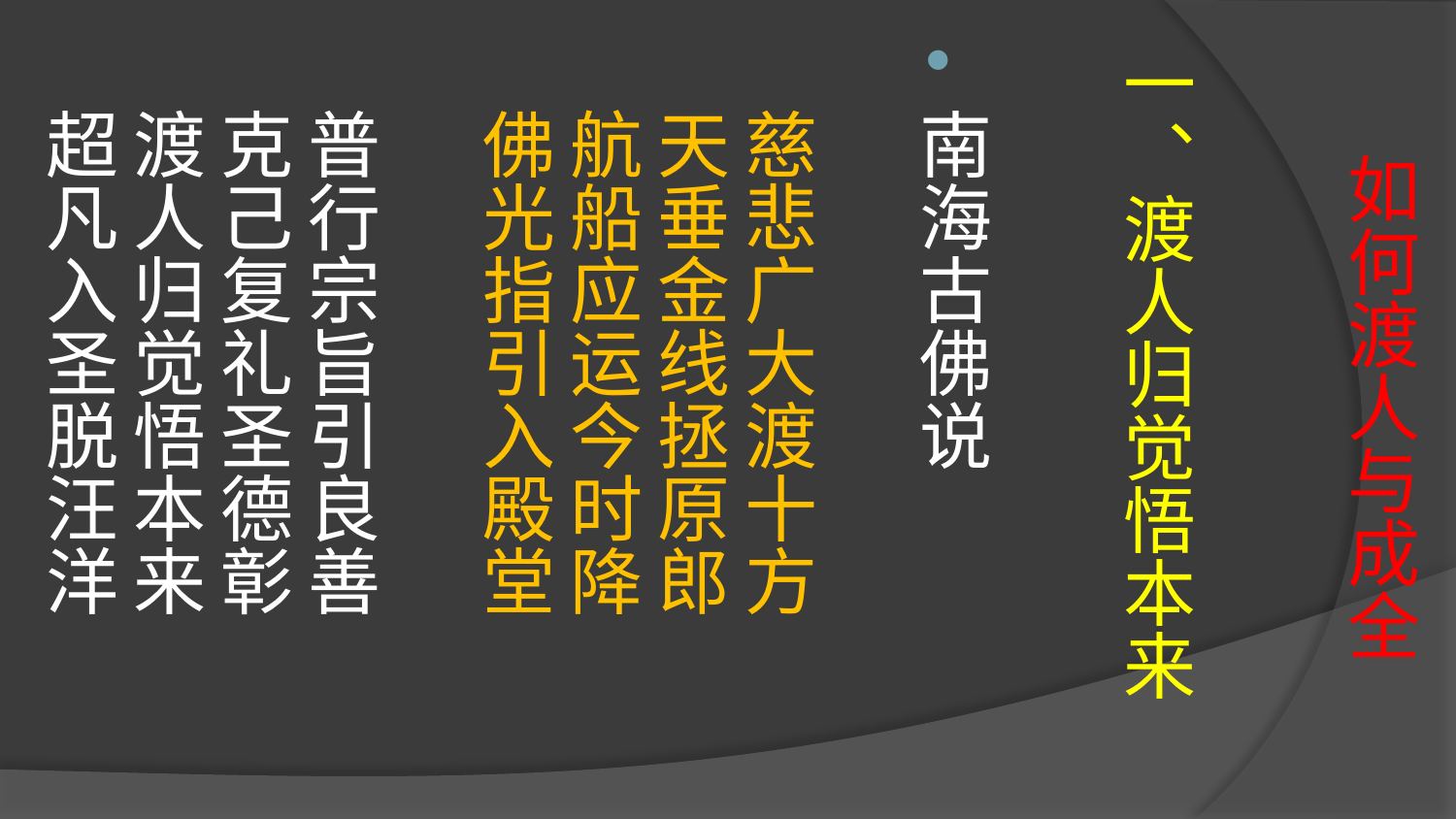

# 如何渡人与成全
一、渡人归觉悟本来

南海古佛说
慈悲广大渡十方
天垂金线拯原郎
航船应运今时降　
佛光指引入殿堂
普行宗旨引良善　
克己复礼圣德彰
渡人归觉悟本来　
超凡入圣脱汪洋